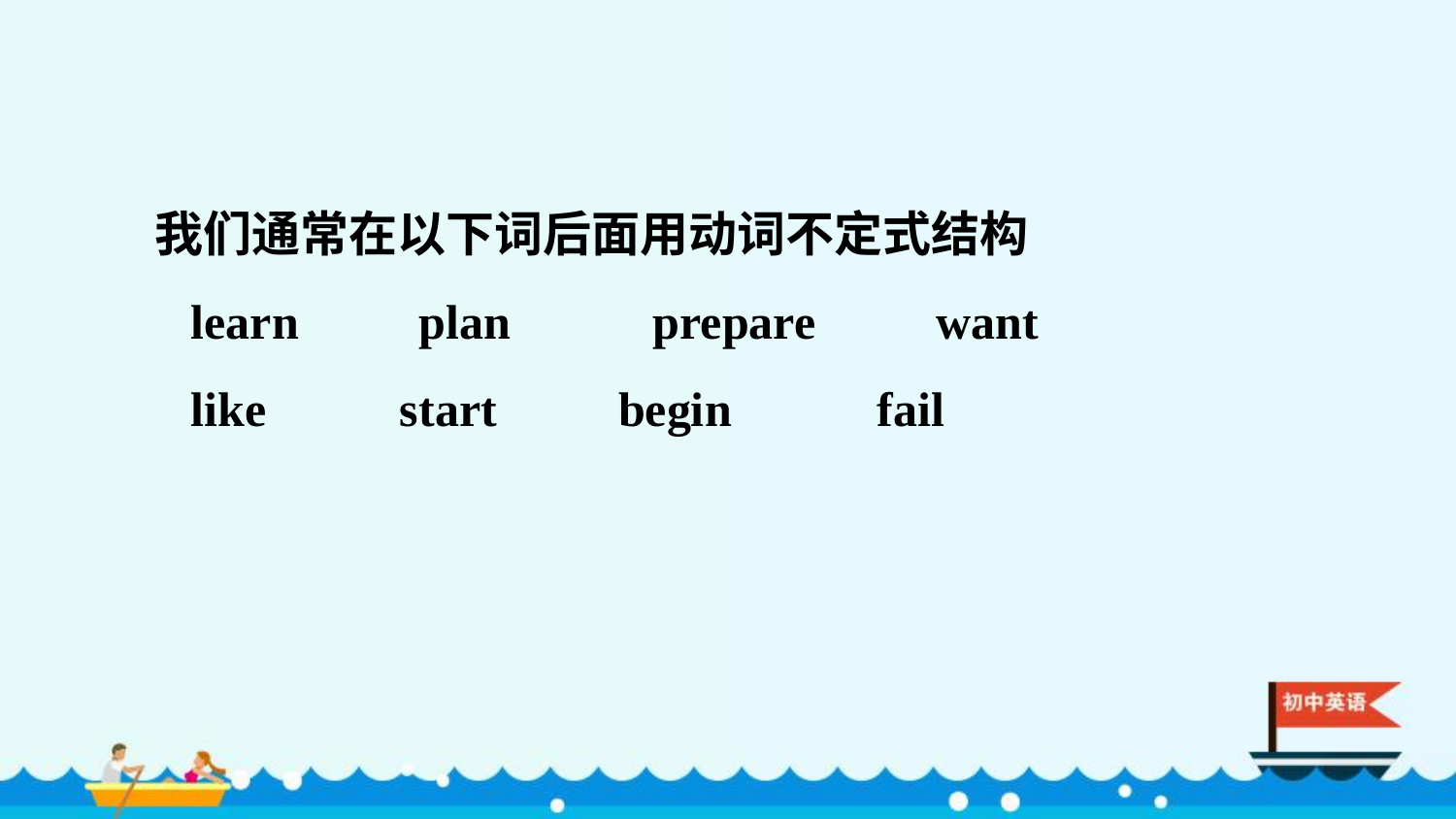

我们通常在以下词后面用动词不定式结构
   learn　　plan　　  prepare　　want
   like           start          begin            fail